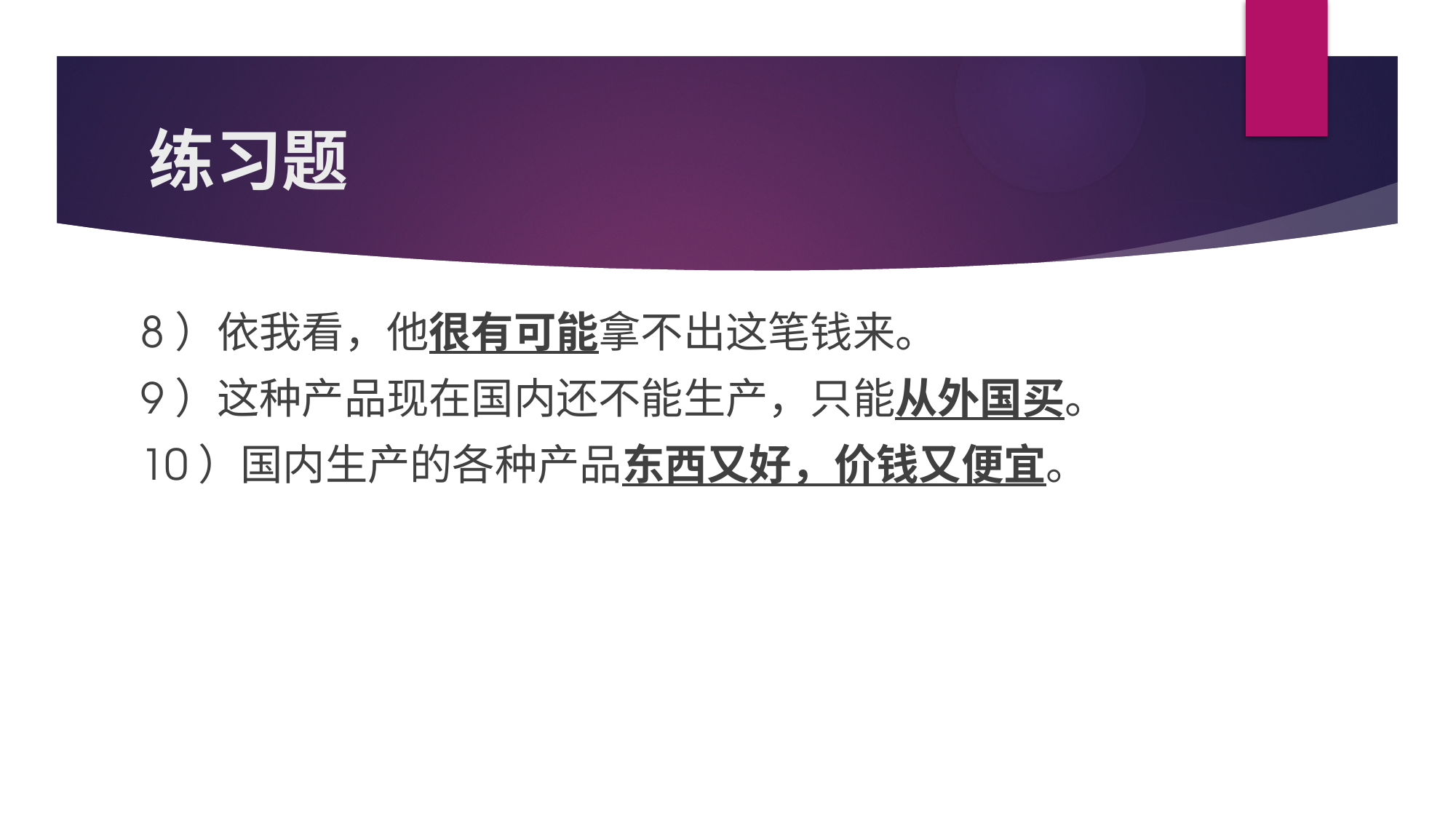

# 练习题
8）依我看，他很有可能拿不出这笔钱来。
9）这种产品现在国内还不能生产，只能从外国买。
10）国内生产的各种产品东西又好，价钱又便宜。